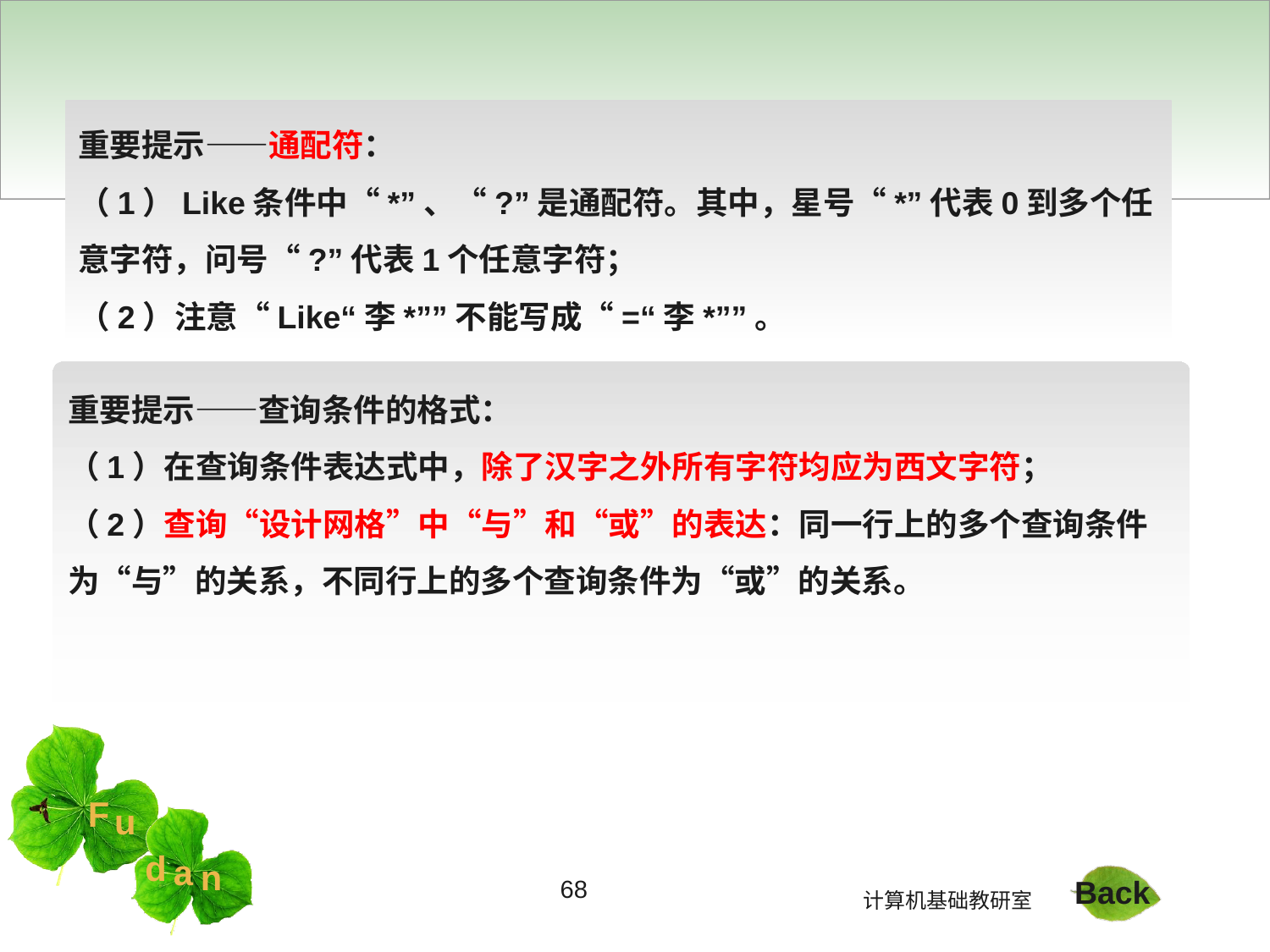

重要提示——通配符：
（1）Like条件中“*”、“?”是通配符。其中，星号“*”代表0到多个任意字符，问号“?”代表1个任意字符；
（2）注意“Like“李*””不能写成“=“李*””。
重要提示——查询条件的格式：
（1）在查询条件表达式中，除了汉字之外所有字符均应为西文字符；
（2）查询“设计网格”中“与”和“或”的表达：同一行上的多个查询条件为“与”的关系，不同行上的多个查询条件为“或”的关系。
Back
68